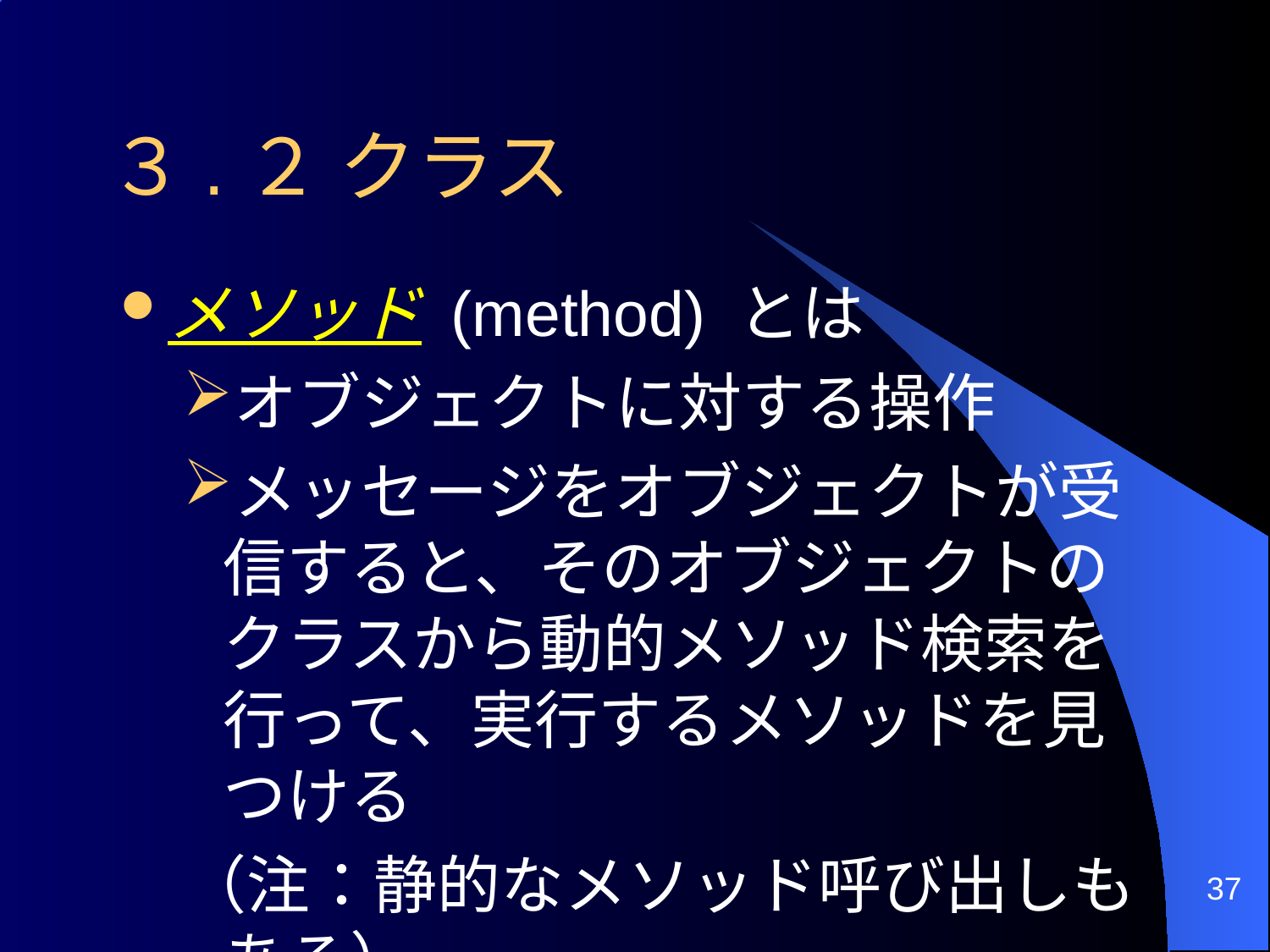

# ３.２ クラス
メソッド (method) とは
オブジェクトに対する操作
メッセージをオブジェクトが受信すると、そのオブジェクトのクラスから動的メソッド検索を行って、実行するメソッドを見つける
（注：静的なメソッド呼び出しもある）
37